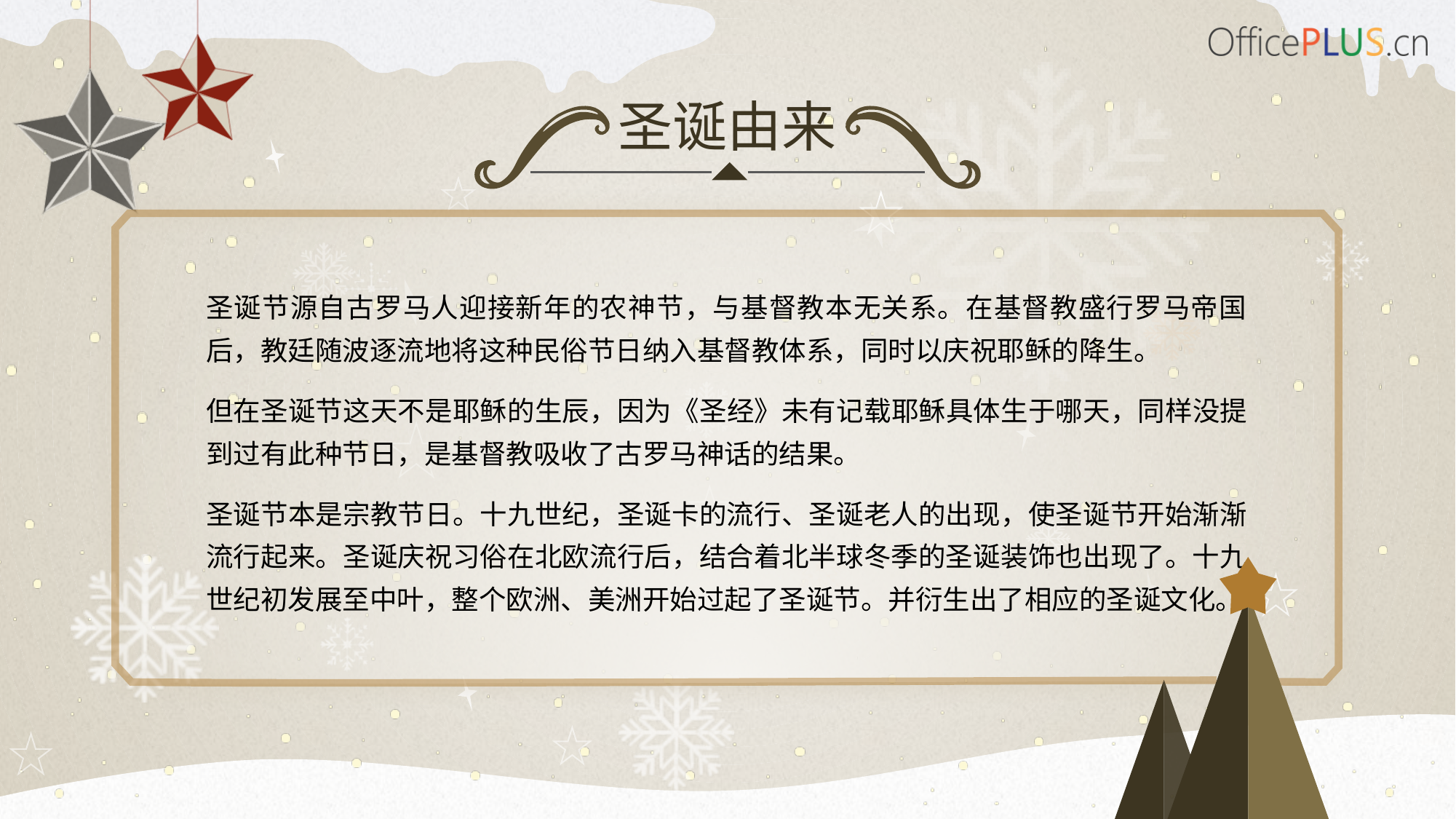

圣诞由来

圣诞节源自古罗马人迎接新年的农神节，与基督教本无关系。在基督教盛行罗马帝国后，教廷随波逐流地将这种民俗节日纳入基督教体系，同时以庆祝耶稣的降生。
但在圣诞节这天不是耶稣的生辰，因为《圣经》未有记载耶稣具体生于哪天，同样没提到过有此种节日，是基督教吸收了古罗马神话的结果。
圣诞节本是宗教节日。十九世纪，圣诞卡的流行、圣诞老人的出现，使圣诞节开始渐渐流行起来。圣诞庆祝习俗在北欧流行后，结合着北半球冬季的圣诞装饰也出现了。十九世纪初发展至中叶，整个欧洲、美洲开始过起了圣诞节。并衍生出了相应的圣诞文化。